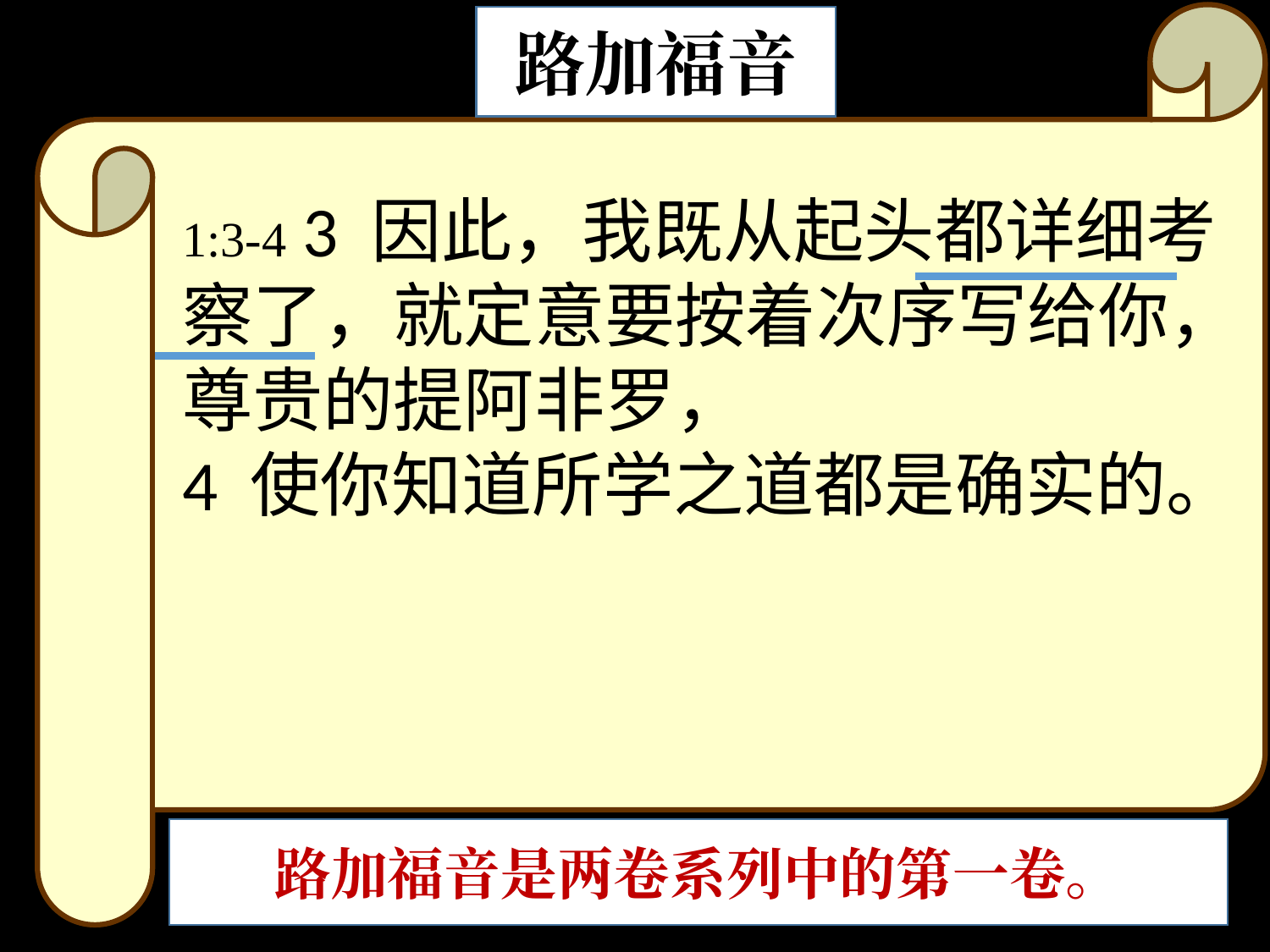

路加福音
1:3-4 3 因此，我既从起头都详细考察了，就定意要按着次序写给你，尊贵的提阿非罗，
4 使你知道所学之道都是确实的。

路加福音是两卷系列中的第一卷。